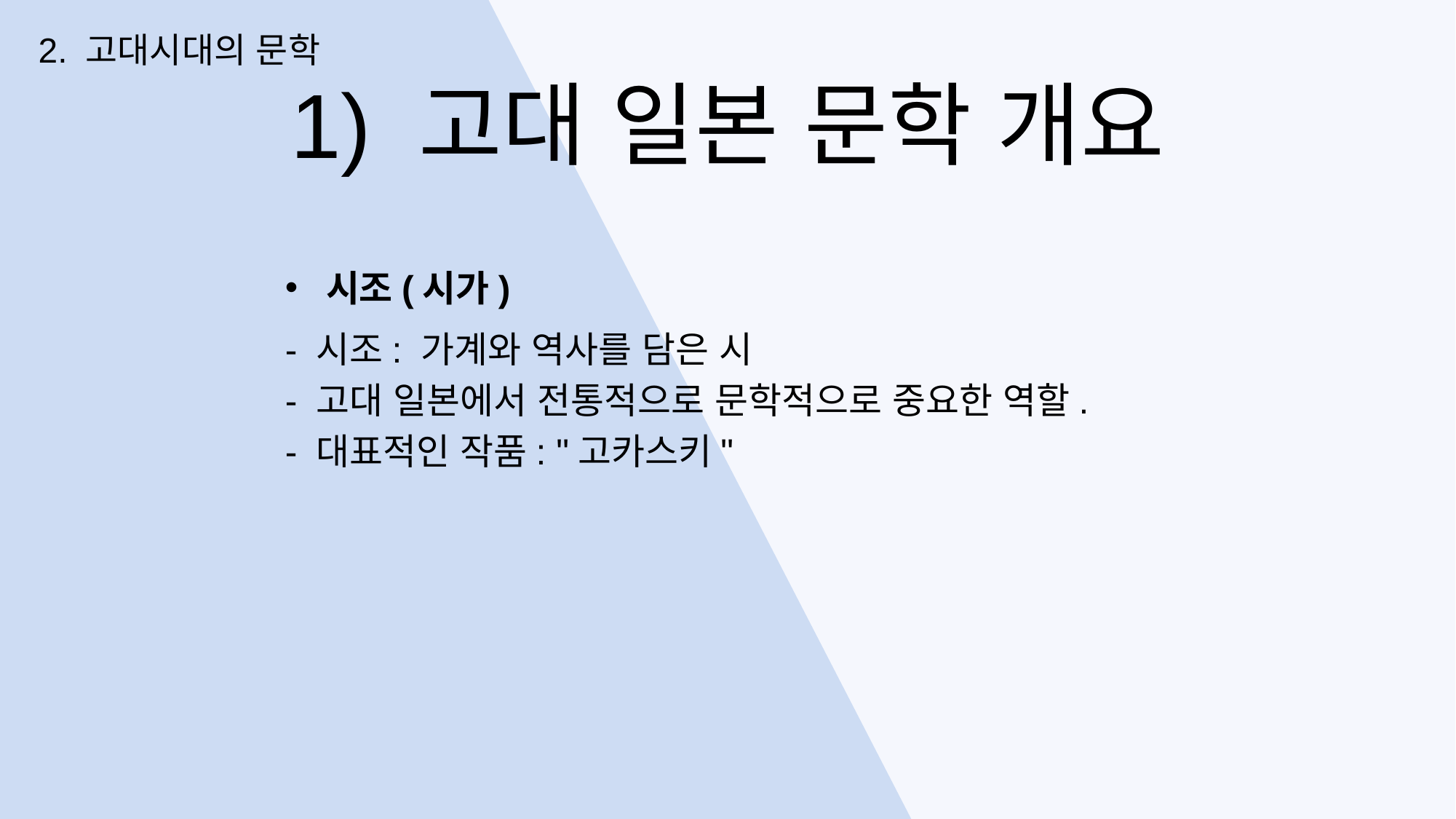

2. 고대시대의 문학
1) 고대 일본 문학 개요
시조(시가)

- 시조: 가계와 역사를 담은 시
- 고대 일본에서 전통적으로 문학적으로 중요한 역할.
- 대표적인 작품: "고카스키"